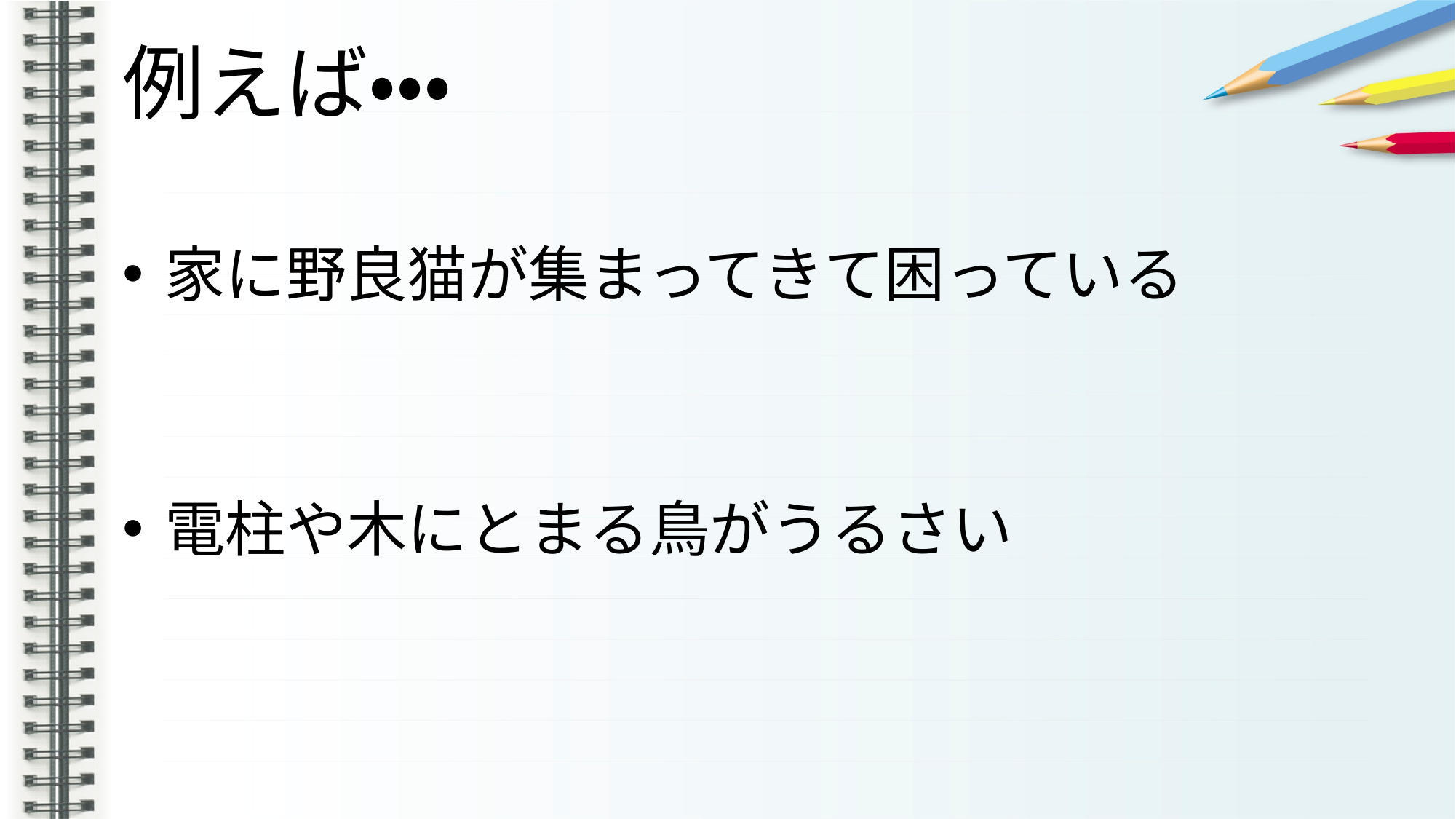

# 例えば・・・

家に野良猫が集まってきて困っている

電柱や木にとまる鳥がうるさい